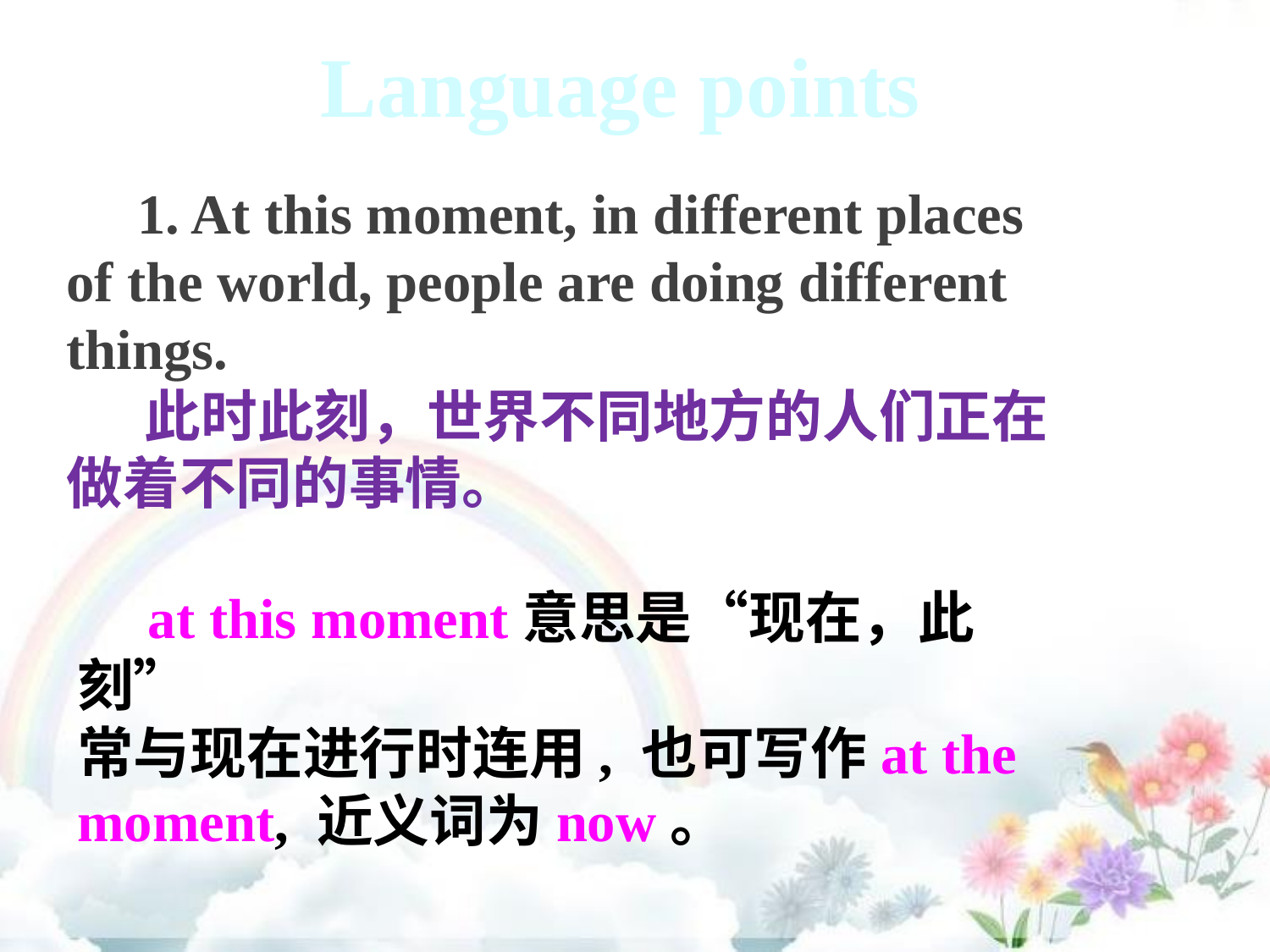

Language points
     1. At this moment, in different places of the world, people are doing different things.
     此时此刻，世界不同地方的人们正在做着不同的事情。
     at this moment意思是“现在，此刻”
常与现在进行时连用, 也可写作at the moment, 近义词为now。